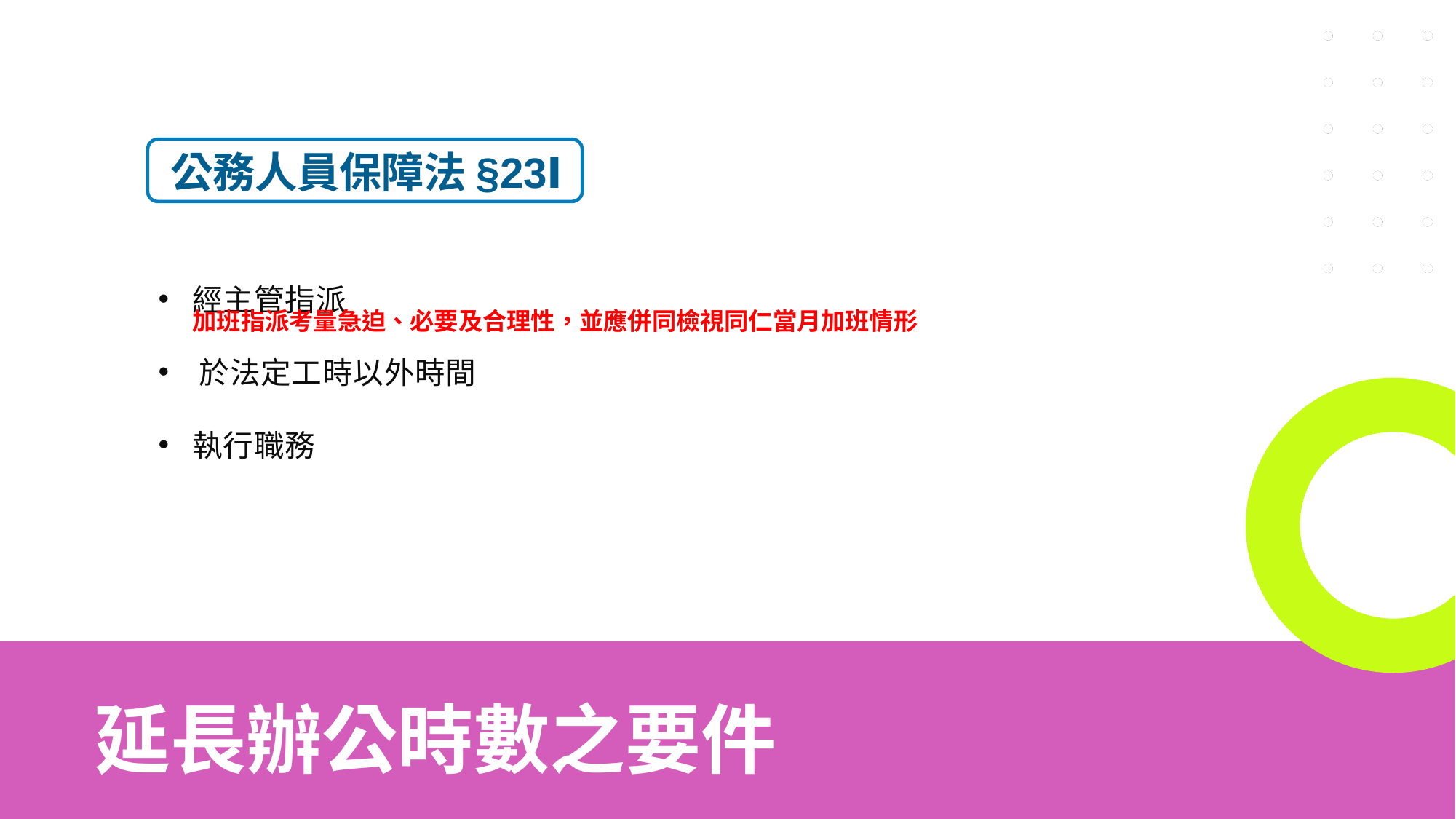

公務人員保障法§23Ⅰ
經主管指派
於法定工時以外時間
執行職務
加班指派考量急迫、必要及合理性，並應併同檢視同仁當月加班情形

# 延長辦公時數之要件